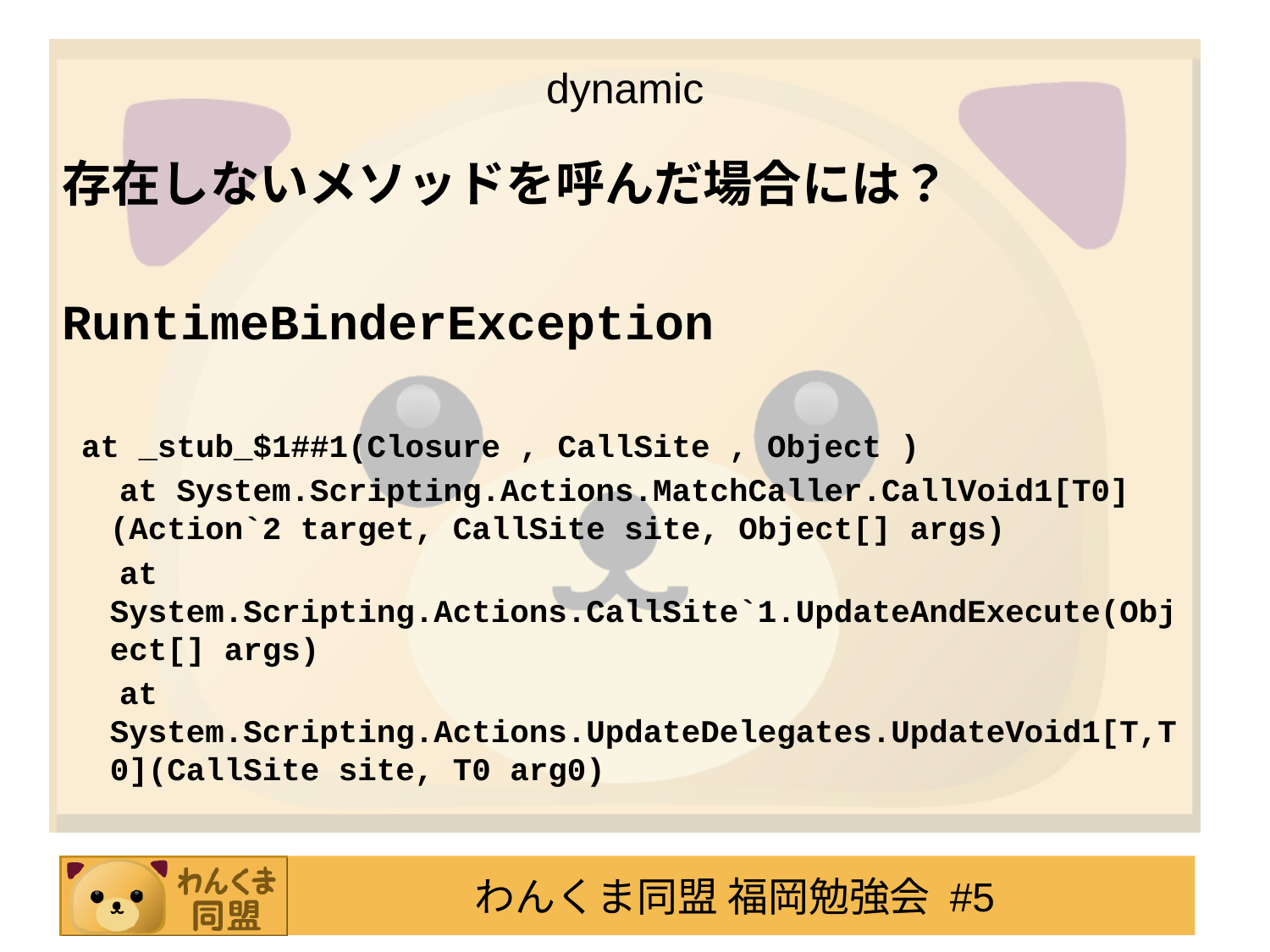

# dynamic
存在しないメソッドを呼んだ場合には？

RuntimeBinderException

 at _stub_$1##1(Closure , CallSite , Object )
   at System.Scripting.Actions.MatchCaller.CallVoid1[T0](Action`2 target, CallSite site, Object[] args)
   at System.Scripting.Actions.CallSite`1.UpdateAndExecute(Object[] args)
   at System.Scripting.Actions.UpdateDelegates.UpdateVoid1[T,T0](CallSite site, T0 arg0)